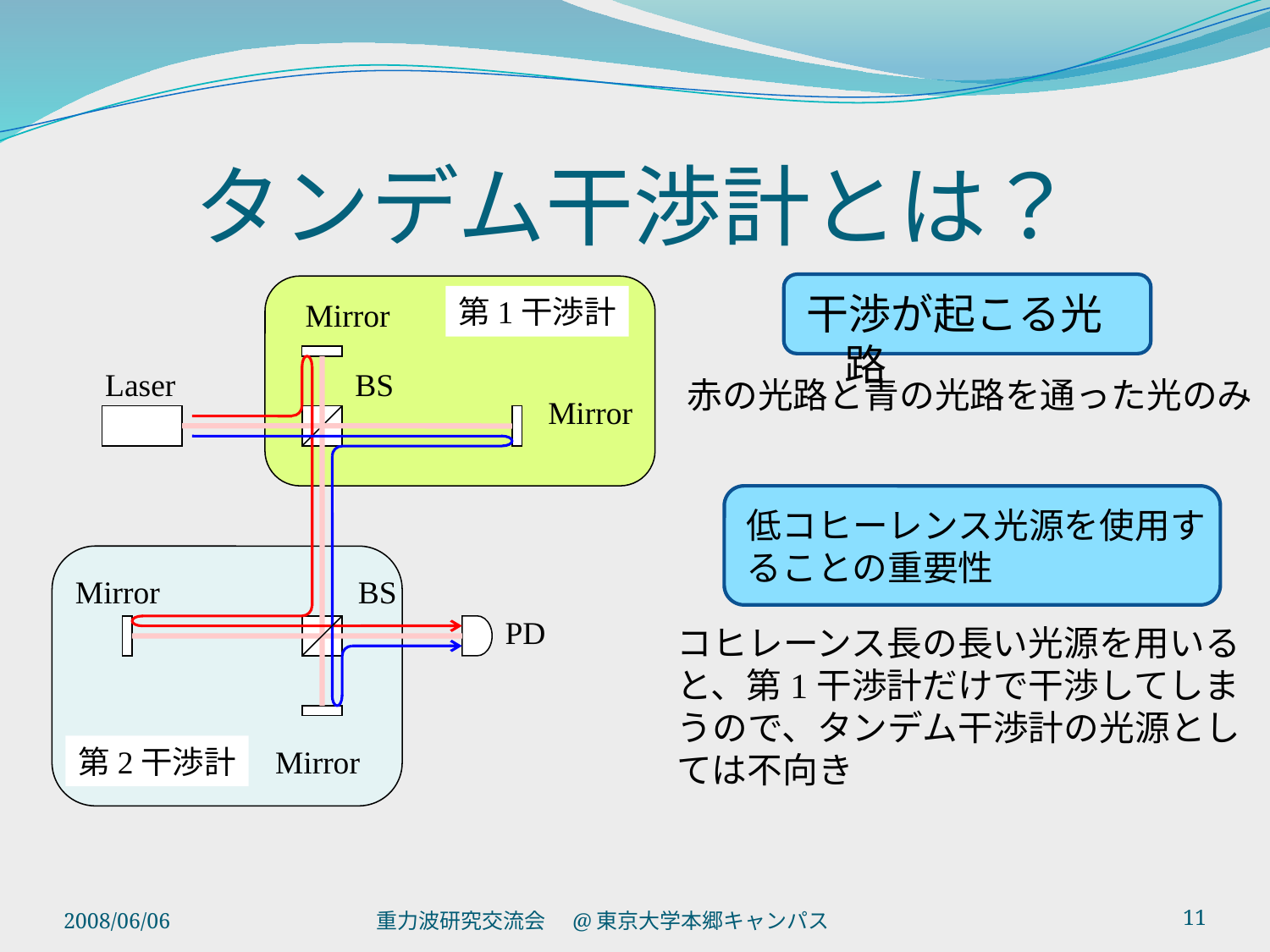

# タンデム干渉計とは？

干渉が起こる光路
第1干渉計
Mirror

Laser
BS

赤の光路と青の光路を通った光のみ
Mirror

低コヒーレンス光源を使用することの重要性

Mirror
BS

PD
コヒレーンス長の長い光源を用いると、第1干渉計だけで干渉してしまうので、タンデム干渉計の光源としては不向き

第2干渉計
Mirror
2008/06/06
重力波研究交流会　@東京大学本郷キャンパス
11